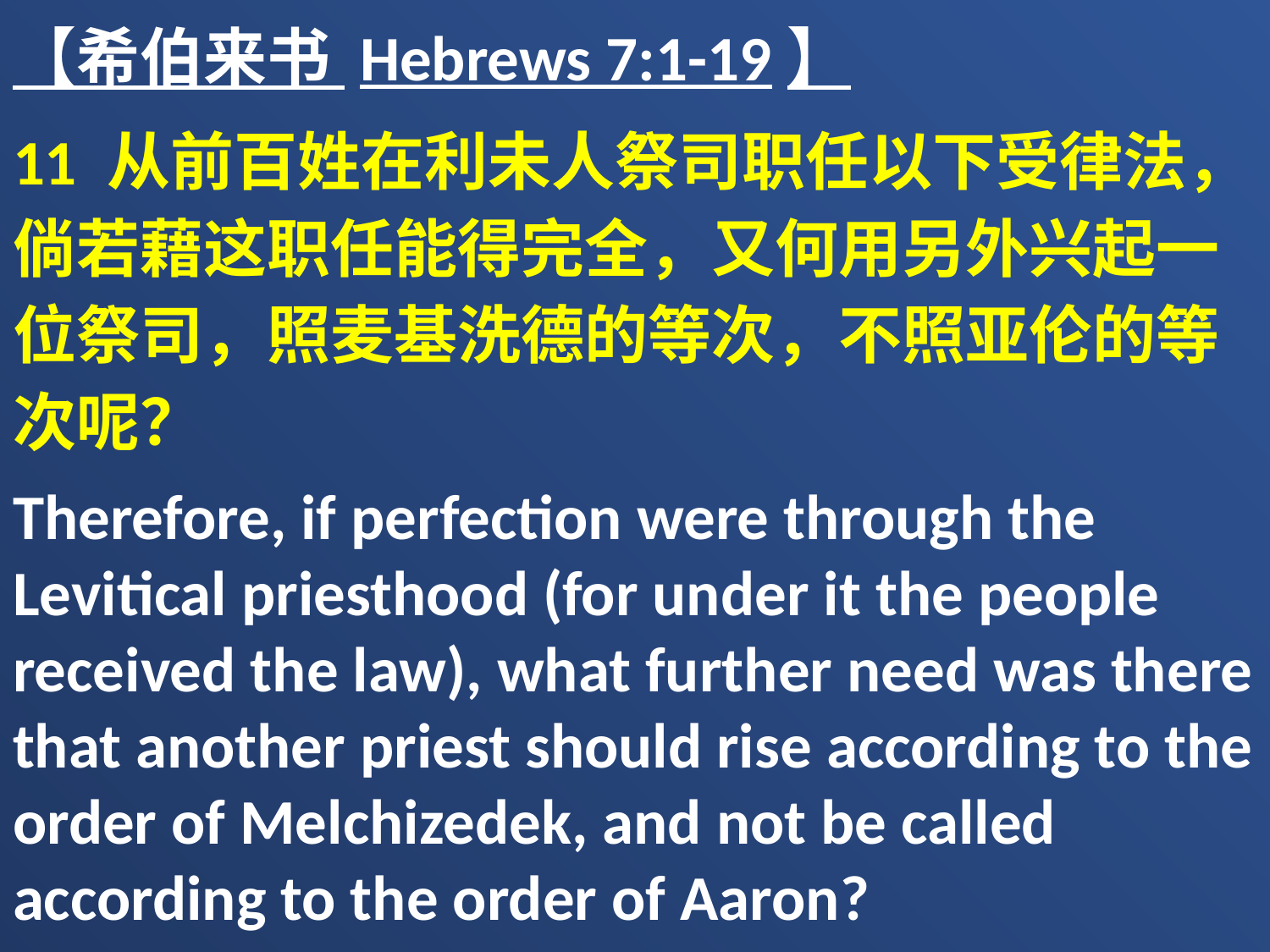

【希伯来书 Hebrews 7:1-19】
11 从前百姓在利未人祭司职任以下受律法，倘若藉这职任能得完全，又何用另外兴起一位祭司，照麦基洗德的等次，不照亚伦的等次呢？
Therefore, if perfection were through the Levitical priesthood (for under it the people received the law), what further need was there that another priest should rise according to the order of Melchizedek, and not be called according to the order of Aaron?